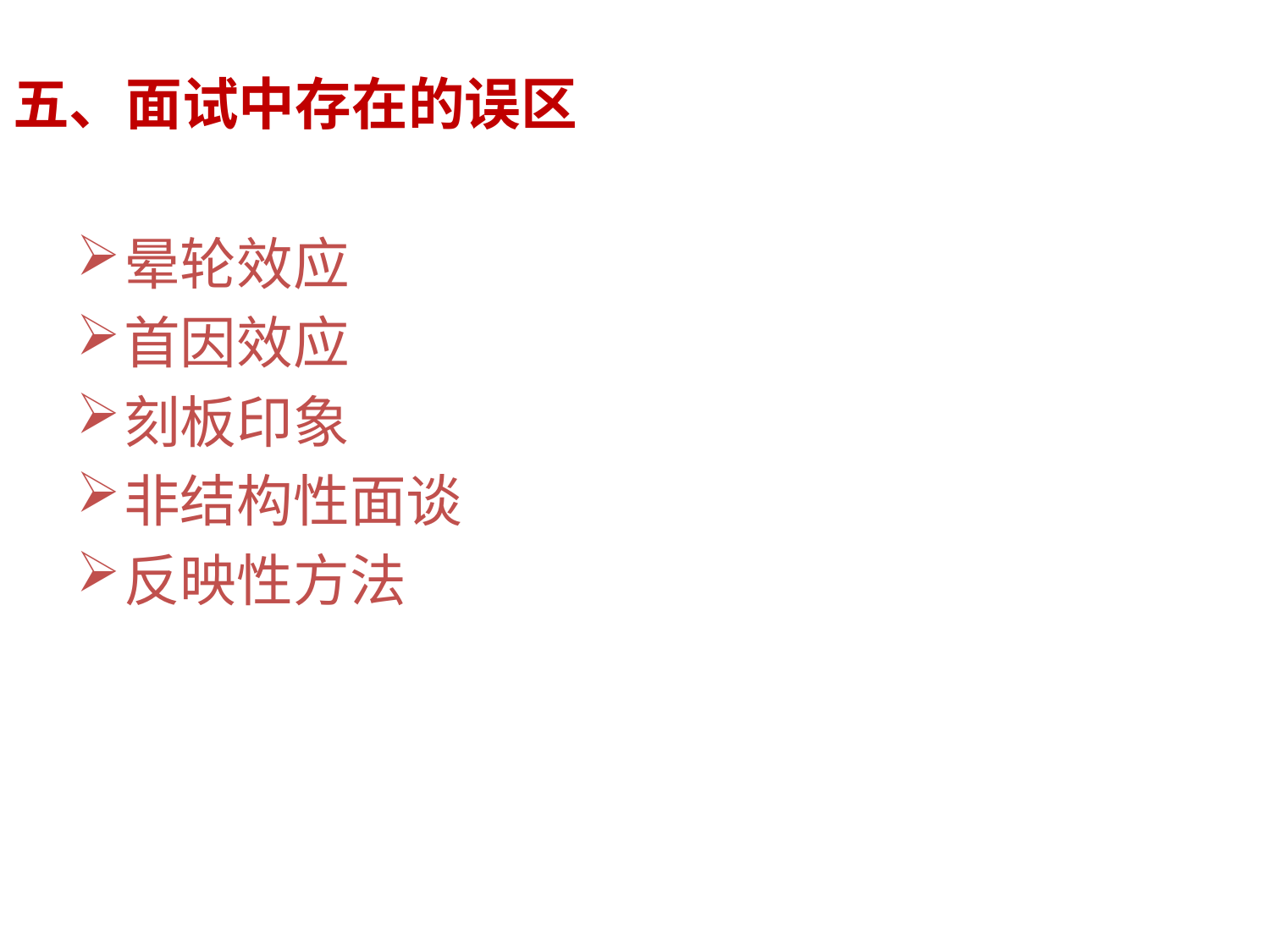

# 五、面试中存在的误区
晕轮效应
首因效应
刻板印象
非结构性面谈
反映性方法